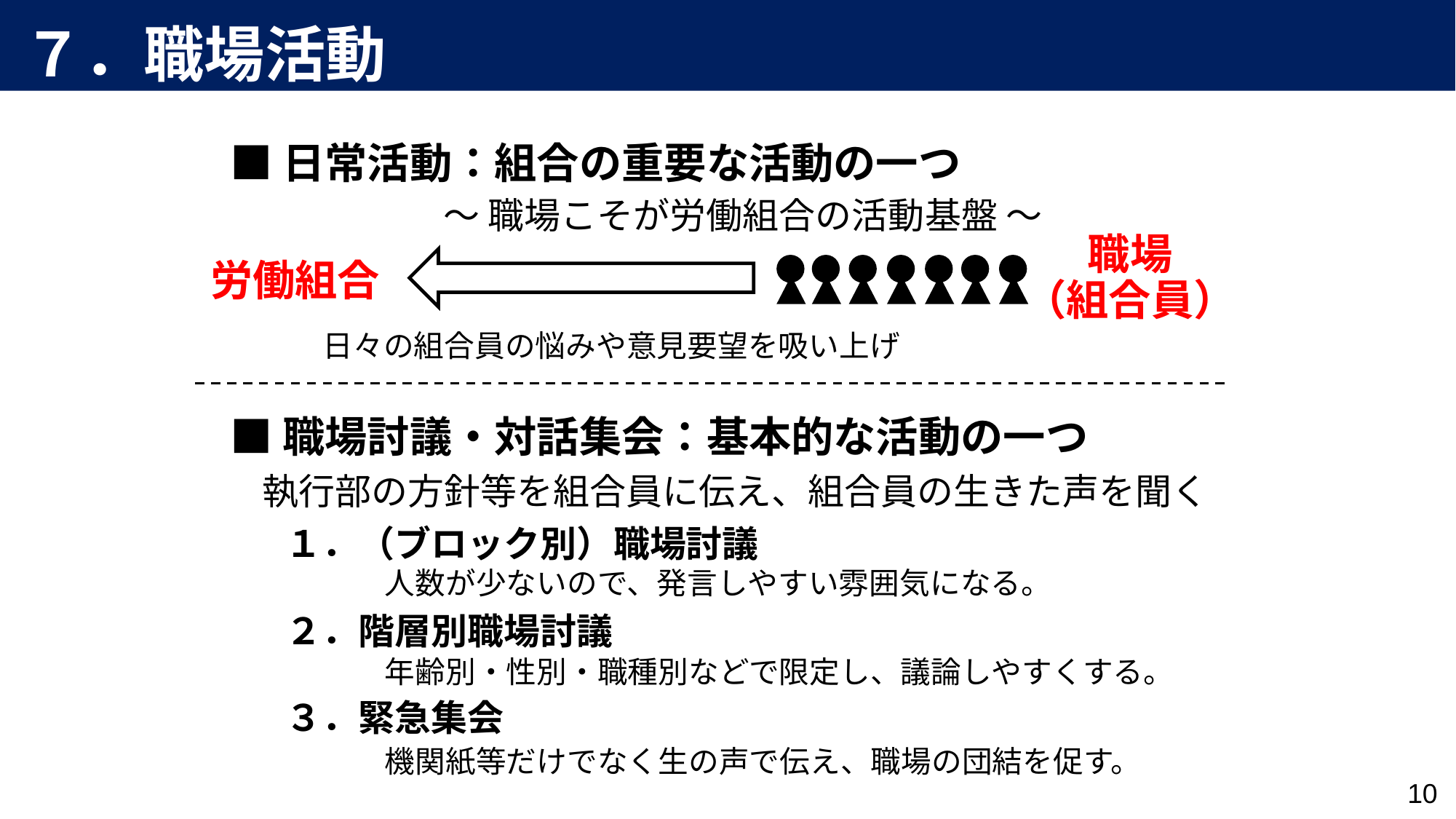

７．職場活動
■日常活動：組合の重要な活動の一つ
～ 職場こそが労働組合の活動基盤 ～
職場
（組合員）

労働組合

日々の組合員の悩みや意見要望を吸い上げ
■職場討議・対話集会：基本的な活動の一つ
執行部の方針等を組合員に伝え、組合員の生きた声を聞く
１．（ブロック別）職場討議

２．階層別職場討議

３．緊急集会
人数が少ないので、発言しやすい雰囲気になる。
年齢別・性別・職種別などで限定し、議論しやすくする。
機関紙等だけでなく生の声で伝え、職場の団結を促す。
10